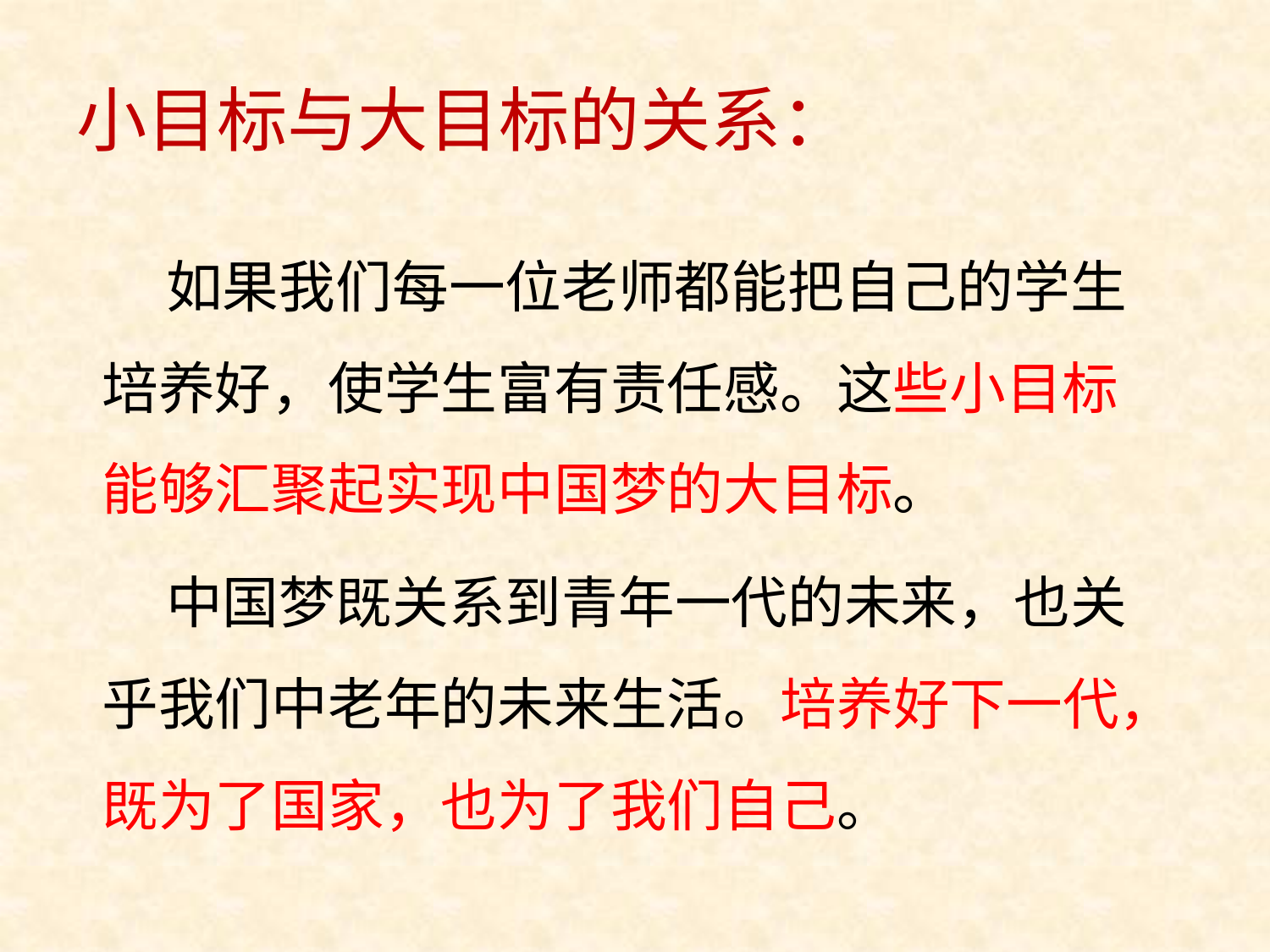

# 小目标与大目标的关系：
    如果我们每一位老师都能把自己的学生培养好，使学生富有责任感。这些小目标能够汇聚起实现中国梦的大目标。
    中国梦既关系到青年一代的未来，也关乎我们中老年的未来生活。培养好下一代，既为了国家，也为了我们自己。
114